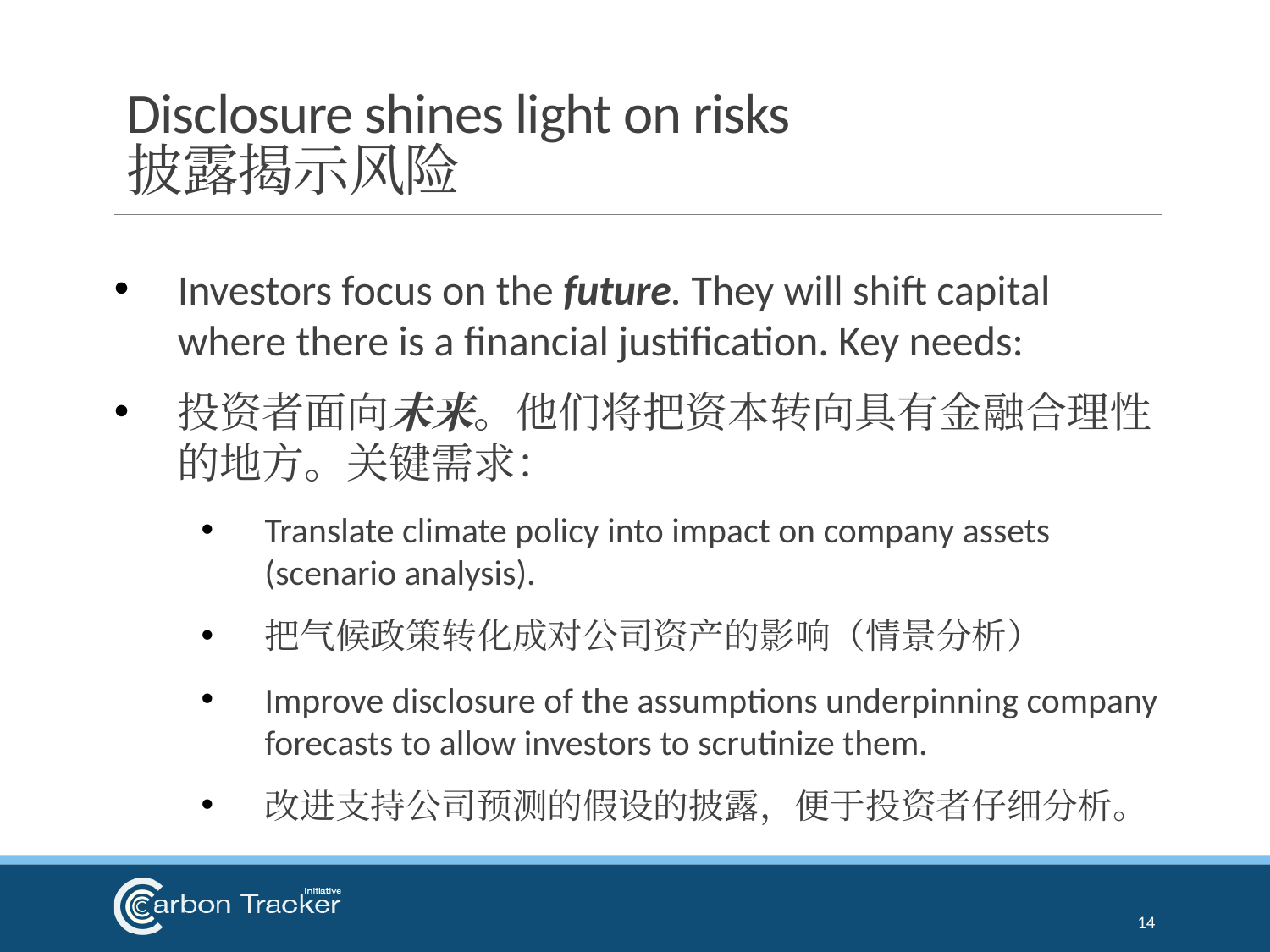

# Disclosure shines light on risks 披露揭示风险
Investors focus on the future. They will shift capital where there is a financial justification. Key needs:
投资者面向未来。他们将把资本转向具有金融合理性的地方。关键需求：
Translate climate policy into impact on company assets (scenario analysis).
把气候政策转化成对公司资产的影响（情景分析）
Improve disclosure of the assumptions underpinning company forecasts to allow investors to scrutinize them.
改进支持公司预测的假设的披露，便于投资者仔细分析。

14